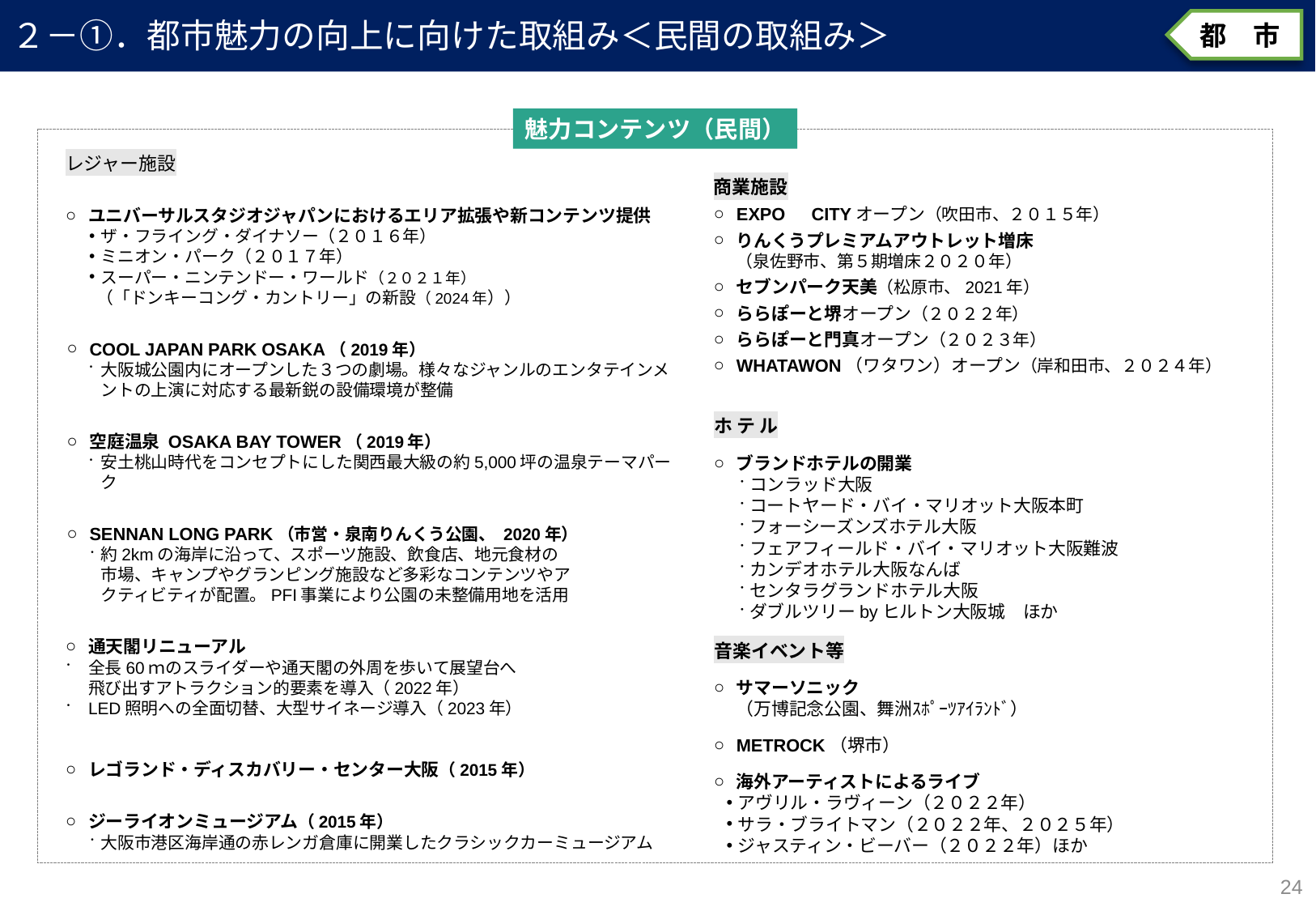

２－①．都市魅力の向上に向けた取組み＜民間の取組み＞
都　市
魅力コンテンツ（民間）

レジャー施設
ユニバーサルスタジオジャパンにおけるエリア拡張や新コンテンツ提供
ザ・フライング・ダイナソー（２０１６年）
ミニオン・パーク（２０１７年）
スーパー・ニンテンドー・ワールド（２０２１年）
 （「ドンキーコング・カントリー」の新設（2024年））
COOL JAPAN PARK OSAKA（2019年）
大阪城公園内にオープンした３つの劇場。様々なジャンルのエンタテインメントの上演に対応する最新鋭の設備環境が整備
空庭温泉 OSAKA BAY TOWER（2019年）
安土桃山時代をコンセプトにした関西最大級の約5,000坪の温泉テーマパーク
SENNAN LONG PARK（市営・泉南りんくう公園、 2020年）
約2kmの海岸に沿って、スポーツ施設、飲食店、地元食材の
市場、キャンプやグランピング施設など多彩なコンテンツやア
クティビティが配置。PFI事業により公園の未整備用地を活用
通天閣リニューアル
全長60ｍのスライダーや通天閣の外周を歩いて展望台へ
飛び出すアトラクション的要素を導入（2022年）
LED照明への全面切替、大型サイネージ導入（2023年）

レゴランド・ディスカバリー・センター大阪（2015年）
ジーライオンミュージアム（2015年）
大阪市港区海岸通の赤レンガ倉庫に開業したクラシックカーミュージアム

商業施設
EXPO　CITYオープン（吹田市、２０１５年）
りんくうプレミアムアウトレット増床
（泉佐野市、第５期増床２０２０年）
セブンパーク天美（松原市、2021年）
ららぽーと堺オープン（２０２２年）
ららぽーと門真オープン（２０２３年）
WHATAWON（ワタワン）オープン（岸和田市、２０２４年）
ホ テ ル
ブランドホテルの開業
コンラッド大阪
コートヤード・バイ・マリオット大阪本町
フォーシーズンズホテル大阪
フェアフィールド・バイ・マリオット大阪難波
カンデオホテル大阪なんば
センタラグランドホテル大阪
ダブルツリーbyヒルトン大阪城　ほか
音楽イベント等
サマーソニック
（万博記念公園、舞洲ｽﾎﾟｰﾂｱｲﾗﾝﾄﾞ）
METROCK（堺市）
海外アーティストによるライブ
アヴリル・ラヴィーン（２０２２年）
サラ・ブライトマン（２０２２年、２０２５年）
ジャスティン・ビーバー（２０２２年）ほか
24